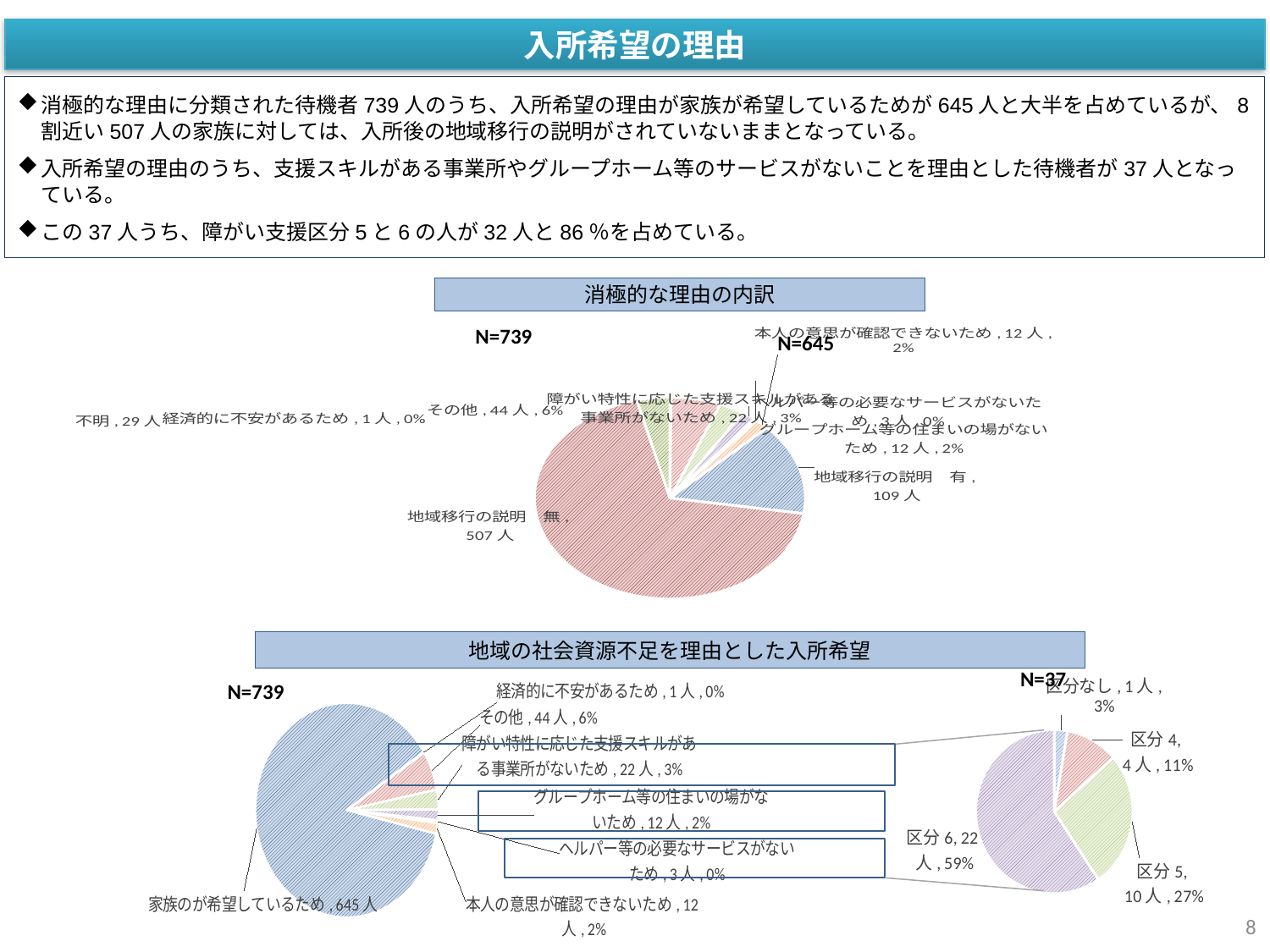

入所希望の理由
消極的な理由に分類された待機者739人のうち、入所希望の理由が家族が希望しているためが645人と大半を占めているが、8割近い507人の家族に対しては、入所後の地域移行の説明がされていないままとなっている。
入所希望の理由のうち、支援スキルがある事業所やグループホーム等のサービスがないことを理由とした待機者が37人となっている。
この37人うち、障がい支援区分5と6の人が32人と86％を占めている。
消極的な理由の内訳
N=739

[unsupported chart]

N=645
地域の社会資源不足を理由とした入所希望
N=37
N=739

### Chart

| Category | 障がい支援区分 |
|---|---|
| 区分なし | 1.0 |
| 区分4 | 4.0 |
| 区分5 | 10.0 |
| 区分6 | 22.0 |

### Chart

| Category | 消極的な理由 |
|---|---|
| 経済的に不安があるため | 1.0 |
| その他 | 44.0 |
| 障がい特性に応じた支援スキルがある事業所がないため | 22.0 |
| グループホーム等の住まいの場がないため | 12.0 |
| ヘルパー等の必要なサービスがないため | 3.0 |
| 本人の意思が確認できないため | 12.0 |
| 家族のが希望しているため | 645.0 |

8